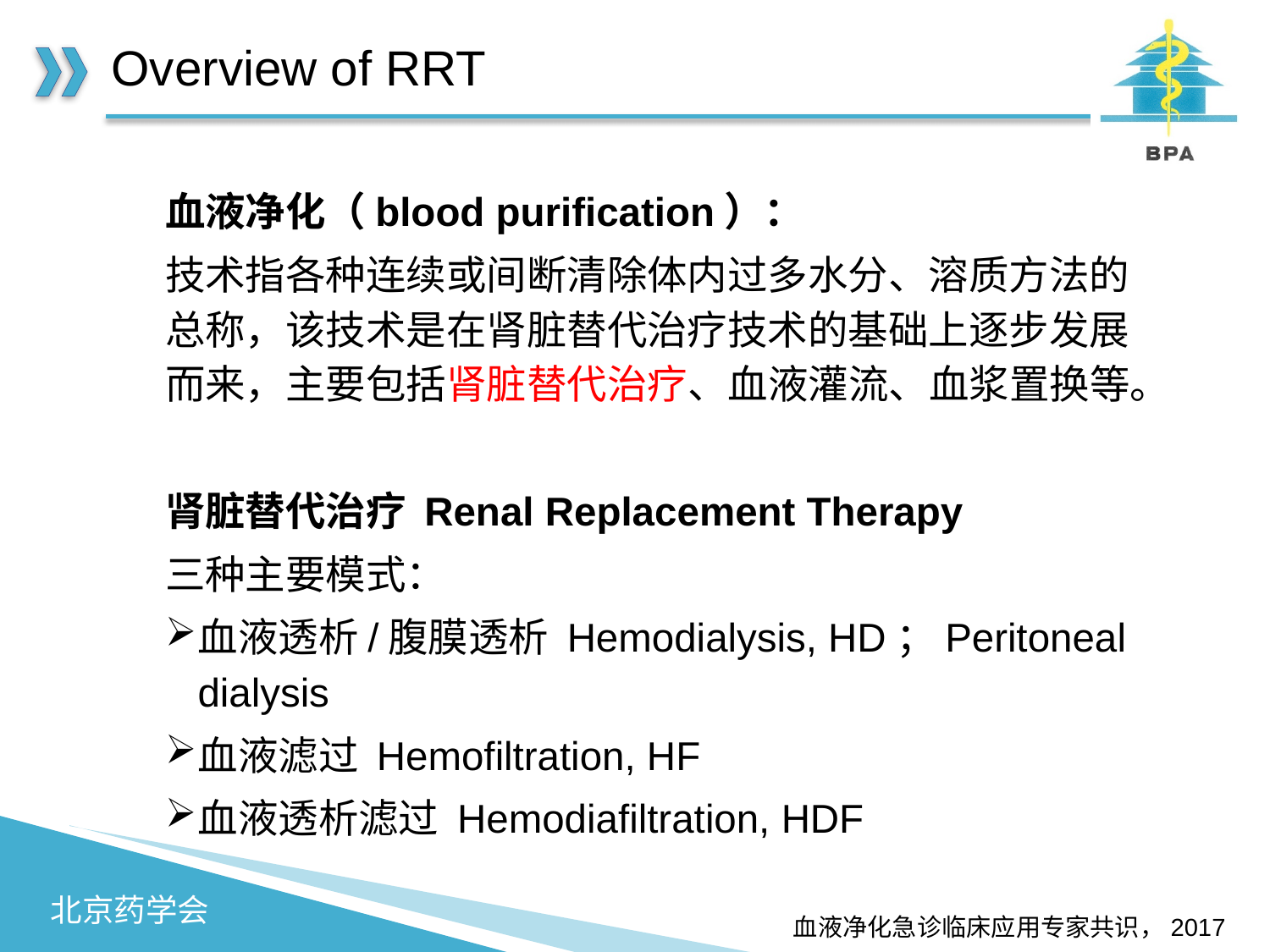

# Overview of RRT
血液净化（blood purification）：
技术指各种连续或间断清除体内过多水分、溶质方法的总称，该技术是在肾脏替代治疗技术的基础上逐步发展而来，主要包括肾脏替代治疗、血液灌流、血浆置换等。

肾脏替代治疗 Renal Replacement Therapy
三种主要模式：
血液透析/腹膜透析 Hemodialysis, HD；Peritoneal dialysis
血液滤过 Hemofiltration, HF
血液透析滤过 Hemodiafiltration, HDF

血液净化急诊临床应用专家共识，2017